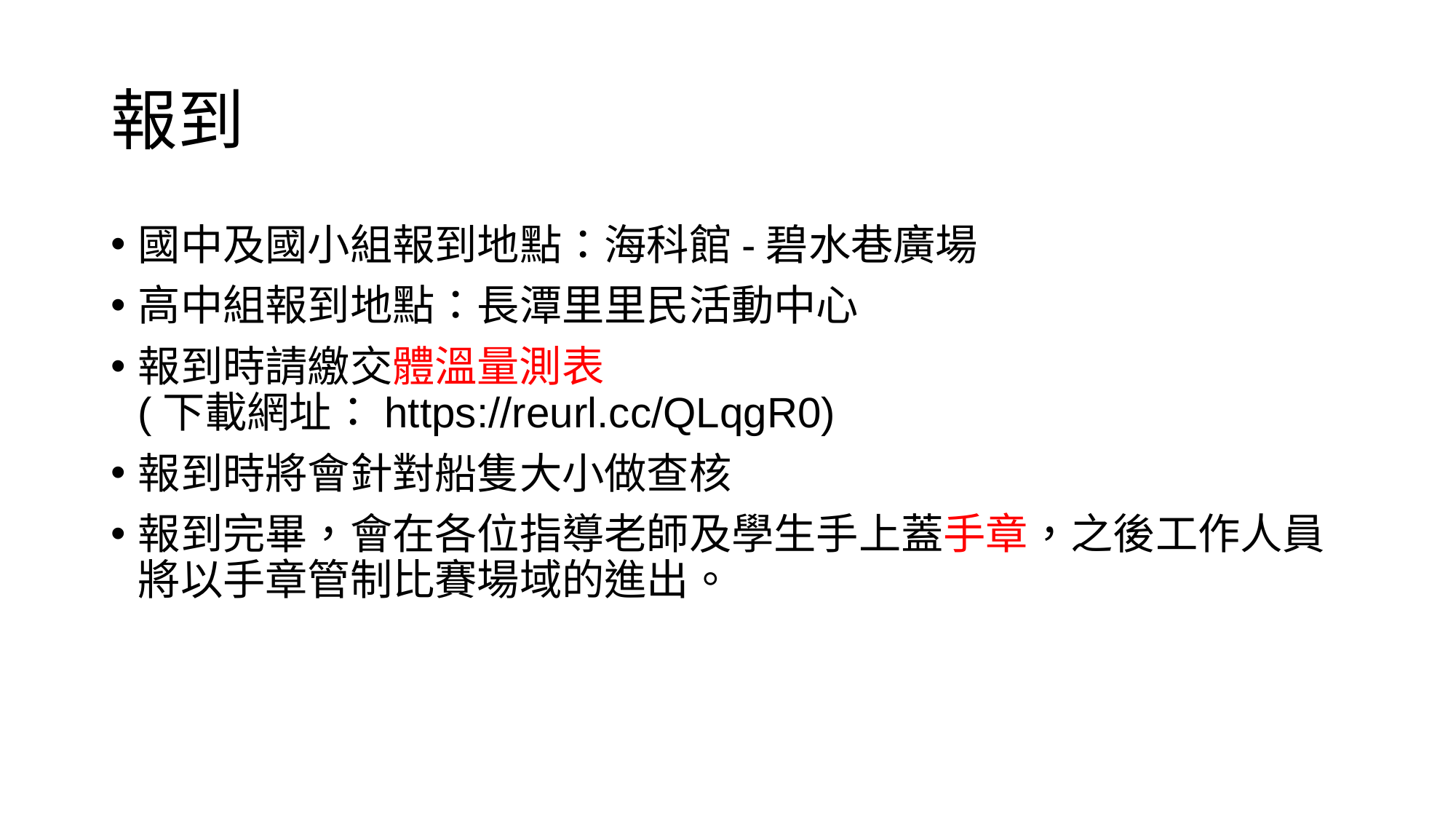

# 報到
國中及國小組報到地點：海科館-碧水巷廣場
高中組報到地點：長潭里里民活動中心
報到時請繳交體溫量測表
(下載網址：https://reurl.cc/QLqgR0)
報到時將會針對船隻大小做查核
報到完畢，會在各位指導老師及學生手上蓋手章，之後工作人員將以手章管制比賽場域的進出。